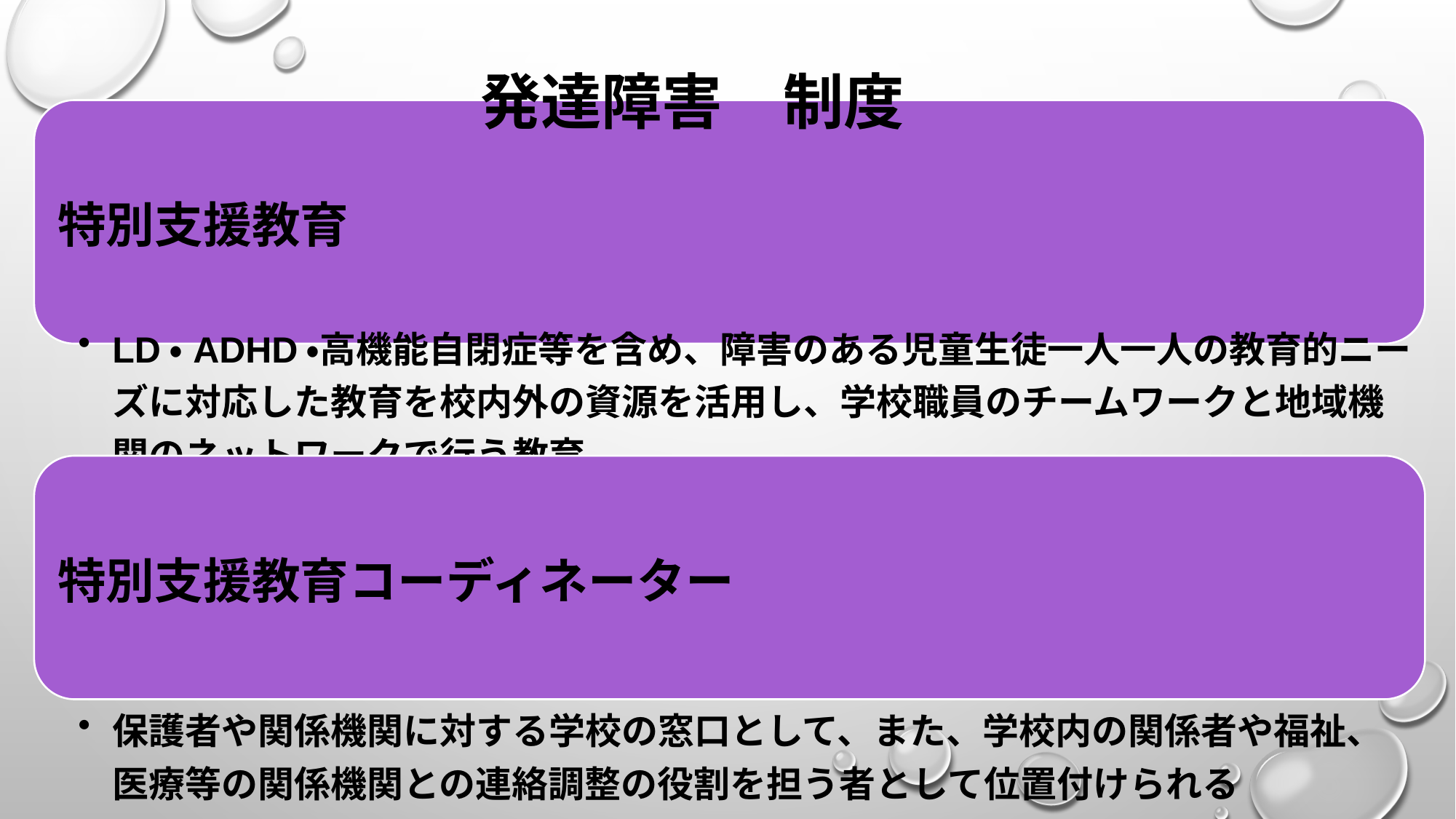

# 発達障害　制度
特別支援教育
LD・ADHD・高機能自閉症等を含め、障害のある児童生徒一人一人の教育的ニーズに対応した教育を校内外の資源を活用し、学校職員のチームワークと地域機関のネットワークで行う教育
特別支援教育コーディネーター
保護者や関係機関に対する学校の窓口として、また、学校内の関係者や福祉、医療等の関係機関との連絡調整の役割を担う者として位置付けられる